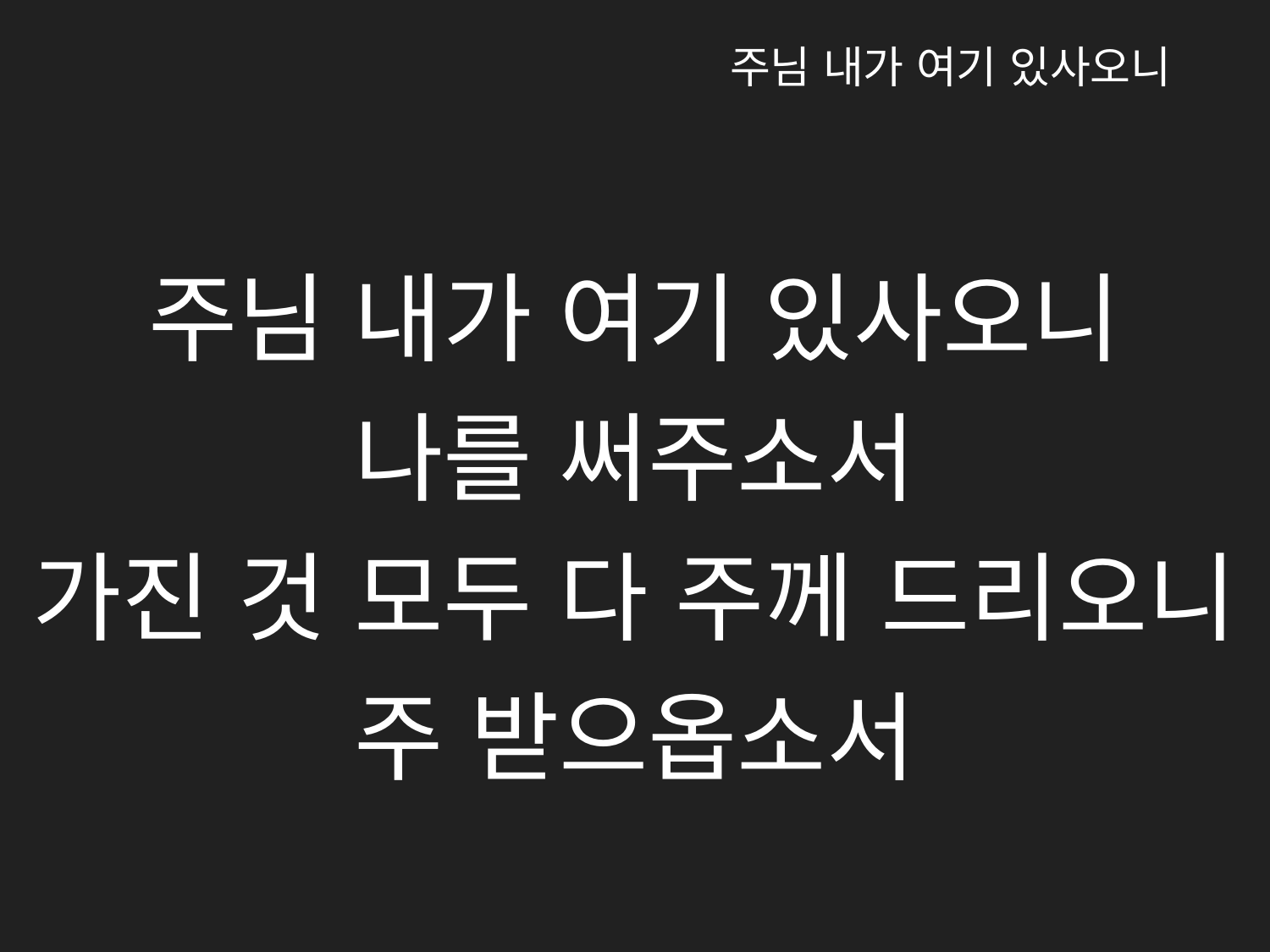

주님 내가 여기 있사오니
주님 내가 여기 있사오니
나를 써주소서
가진 것 모두 다 주께 드리오니
주 받으옵소서